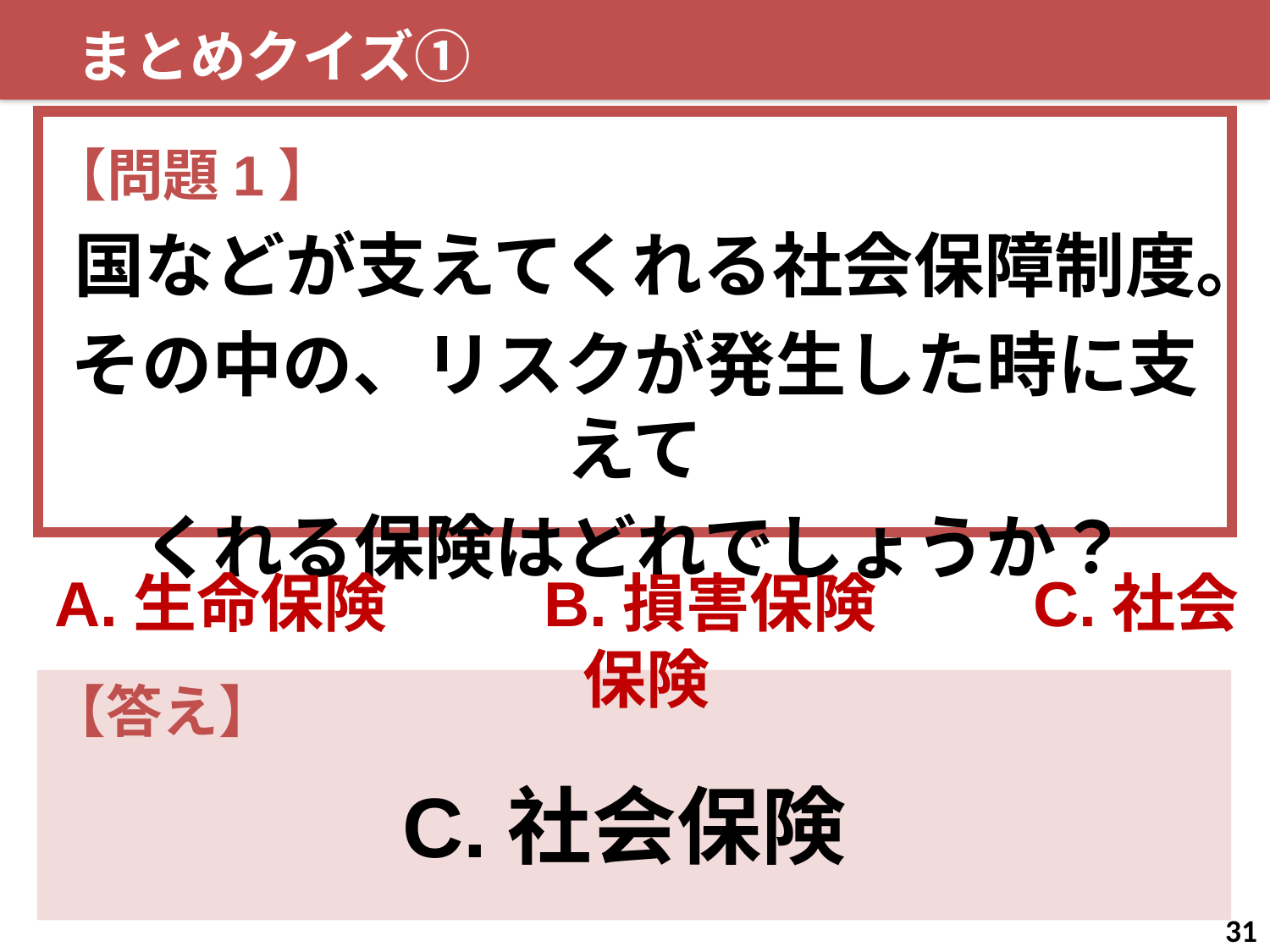

まとめクイズ①

【問題1】
国などが支えてくれる社会保障制度。
その中の、リスクが発生した時に支えて
くれる保険はどれでしょうか？
A.生命保険 　　B.損害保険 　　C.社会保険
【答え】

C.社会保険

31